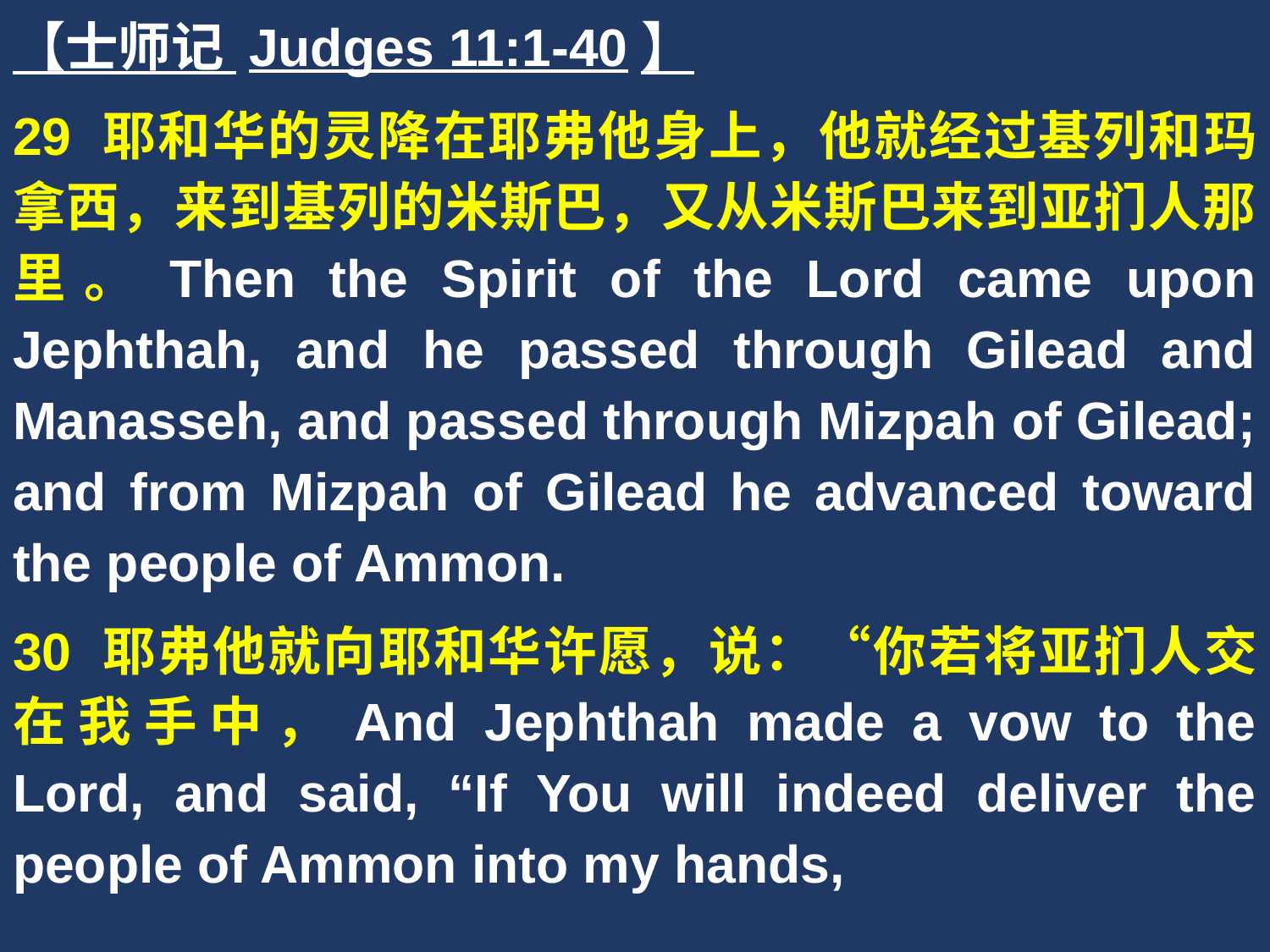

【士师记 Judges 11:1-40】
29 耶和华的灵降在耶弗他身上，他就经过基列和玛拿西，来到基列的米斯巴，又从米斯巴来到亚扪人那里。Then the Spirit of the Lord came upon Jephthah, and he passed through Gilead and Manasseh, and passed through Mizpah of Gilead; and from Mizpah of Gilead he advanced toward the people of Ammon.
30 耶弗他就向耶和华许愿，说：“你若将亚扪人交在我手中，And Jephthah made a vow to the Lord, and said, “If You will indeed deliver the people of Ammon into my hands,